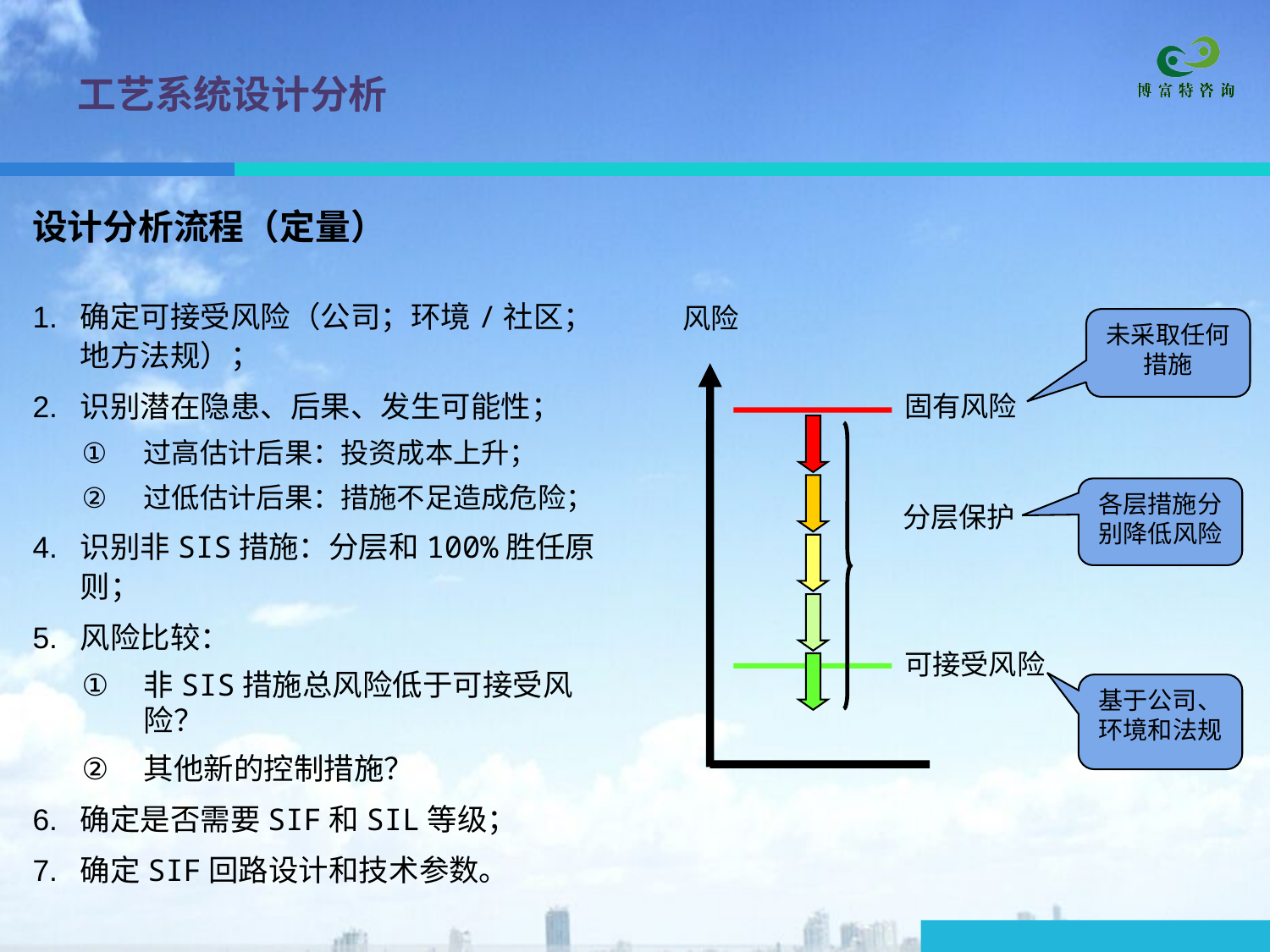

# 工艺系统设计分析
设计分析流程（定量）
确定可接受风险（公司；环境/社区；地方法规）；
识别潜在隐患、后果、发生可能性；
过高估计后果：投资成本上升；
过低估计后果：措施不足造成危险；
识别非SIS措施：分层和100%胜任原则；
风险比较：
非SIS措施总风险低于可接受风险？
其他新的控制措施？
确定是否需要SIF和SIL等级；
确定SIF回路设计和技术参数。

风险
未采取任何措施

固有风险

各层措施分别降低风险
分层保护

可接受风险

基于公司、环境和法规

23